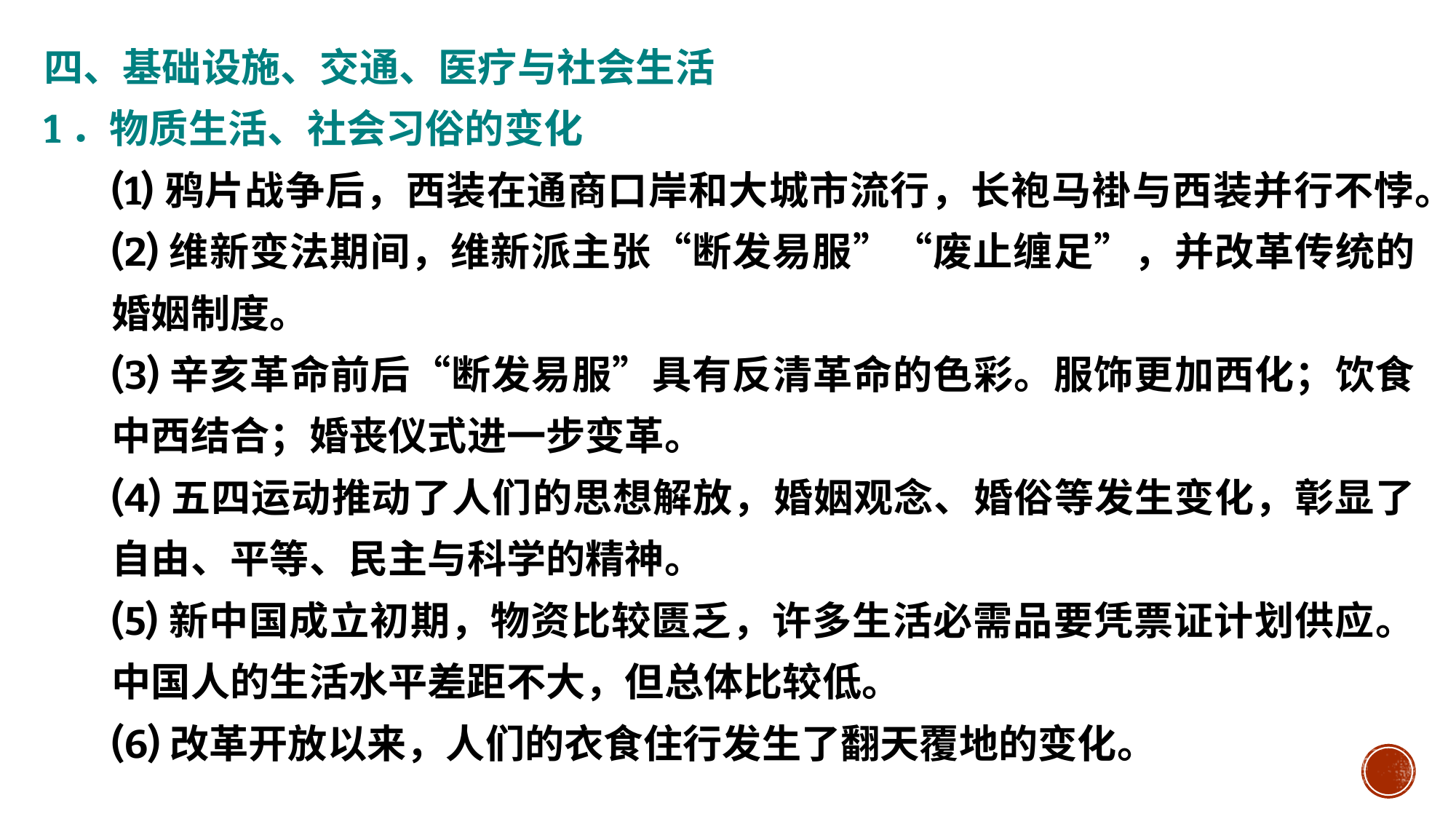

四、基础设施、交通、医疗与社会生活
1．物质生活、社会习俗的变化
(1)鸦片战争后，西装在通商口岸和大城市流行，长袍马褂与西装并行不悖。
(2)维新变法期间，维新派主张“断发易服”“废止缠足”，并改革传统的婚姻制度。
(3)辛亥革命前后“断发易服”具有反清革命的色彩。服饰更加西化；饮食中西结合；婚丧仪式进一步变革。
(4)五四运动推动了人们的思想解放，婚姻观念、婚俗等发生变化，彰显了自由、平等、民主与科学的精神。
(5)新中国成立初期，物资比较匮乏，许多生活必需品要凭票证计划供应。中国人的生活水平差距不大，但总体比较低。
(6)改革开放以来，人们的衣食住行发生了翻天覆地的变化。
#